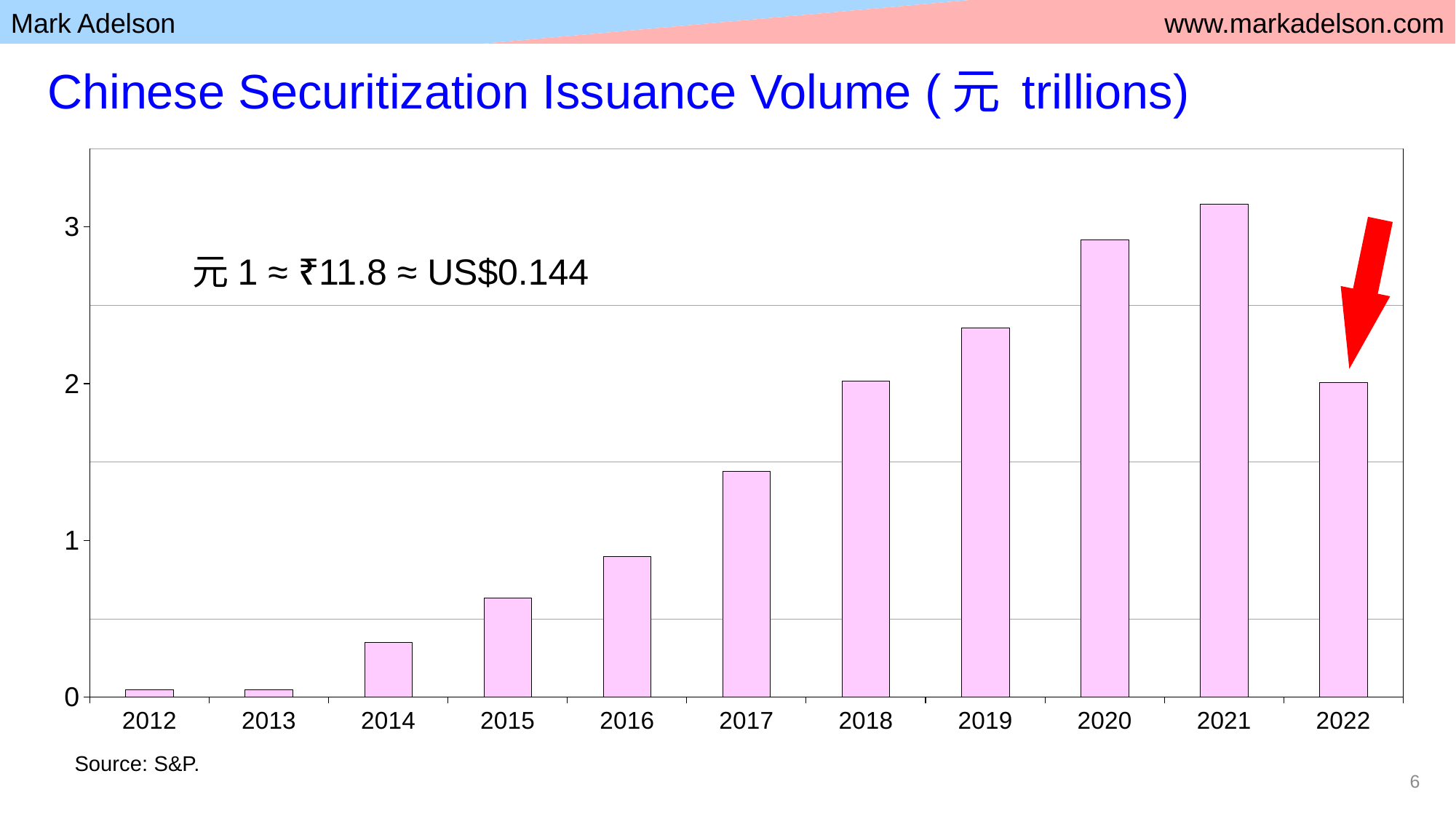

# Chinese Securitization Issuance Volume (元 trillions)

### Chart

| Category | Chinese Securitization Volume |
|---|---|
| 2012 | 0.046718969619578304 |
| 2013 | 0.0476532815246229 |
| 2014 | 0.350852066548464 |
| 2015 | 0.63224624034248 |
| 2016 | 0.898007404481273 |
| 2017 | 1.4408991943262899 |
| 2018 | 2.01932055156955 |
| 2019 | 2.3561408505048096 |
| 2020 | 2.9189291980928402 |
| 2021 | 3.14631842944154 |
| 2022 | 2.01 |
元1 ≈ ₹11.8 ≈ US$0.144
Source: S&P.
6